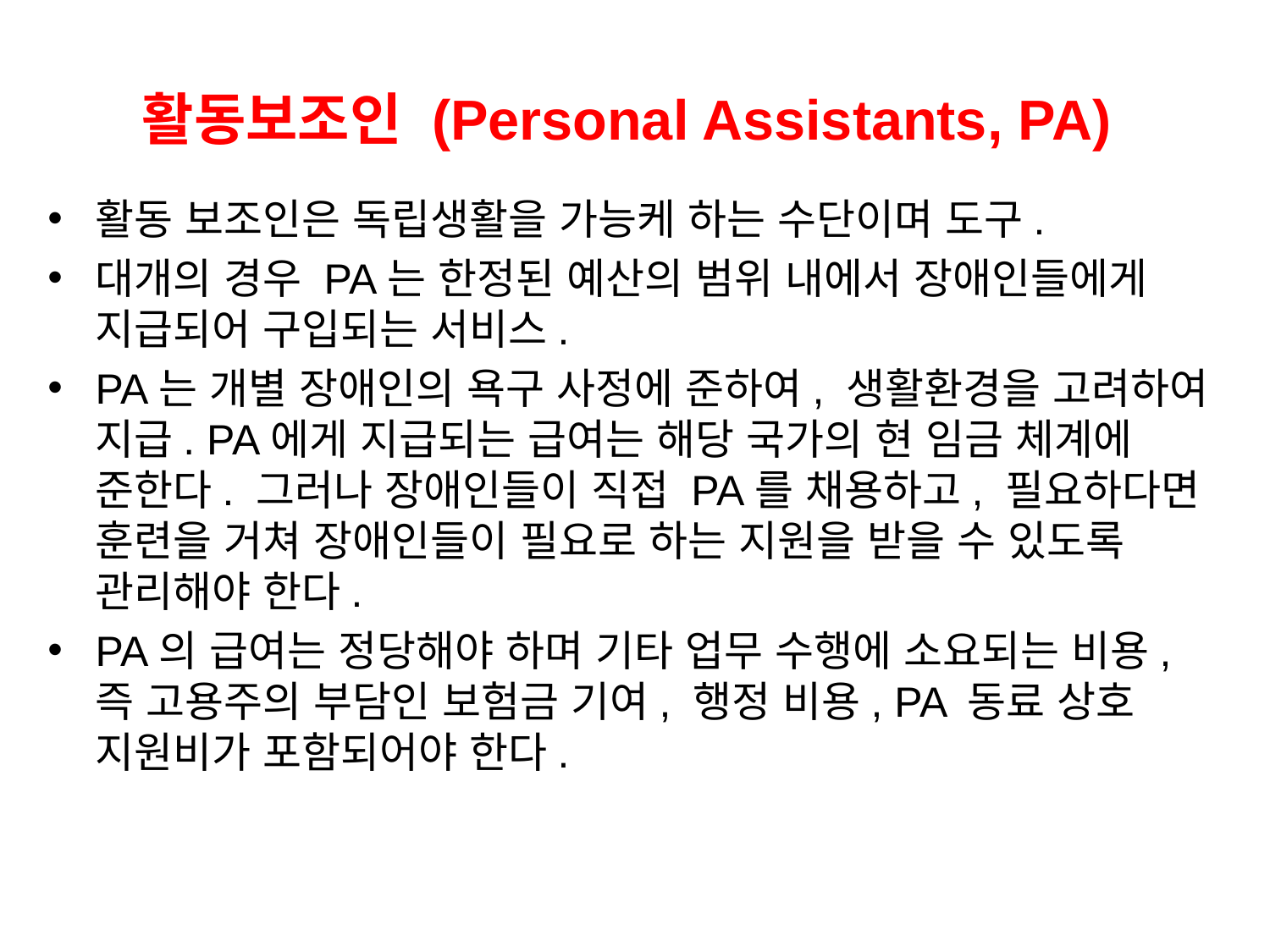

# 활동보조인 (Personal Assistants, PA)
활동 보조인은 독립생활을 가능케 하는 수단이며 도구.
대개의 경우 PA는 한정된 예산의 범위 내에서 장애인들에게 지급되어 구입되는 서비스.
PA는 개별 장애인의 욕구 사정에 준하여, 생활환경을 고려하여 지급. PA에게 지급되는 급여는 해당 국가의 현 임금 체계에 준한다. 그러나 장애인들이 직접 PA를 채용하고, 필요하다면 훈련을 거쳐 장애인들이 필요로 하는 지원을 받을 수 있도록 관리해야 한다.
PA의 급여는 정당해야 하며 기타 업무 수행에 소요되는 비용, 즉 고용주의 부담인 보험금 기여, 행정 비용, PA 동료 상호 지원비가 포함되어야 한다.